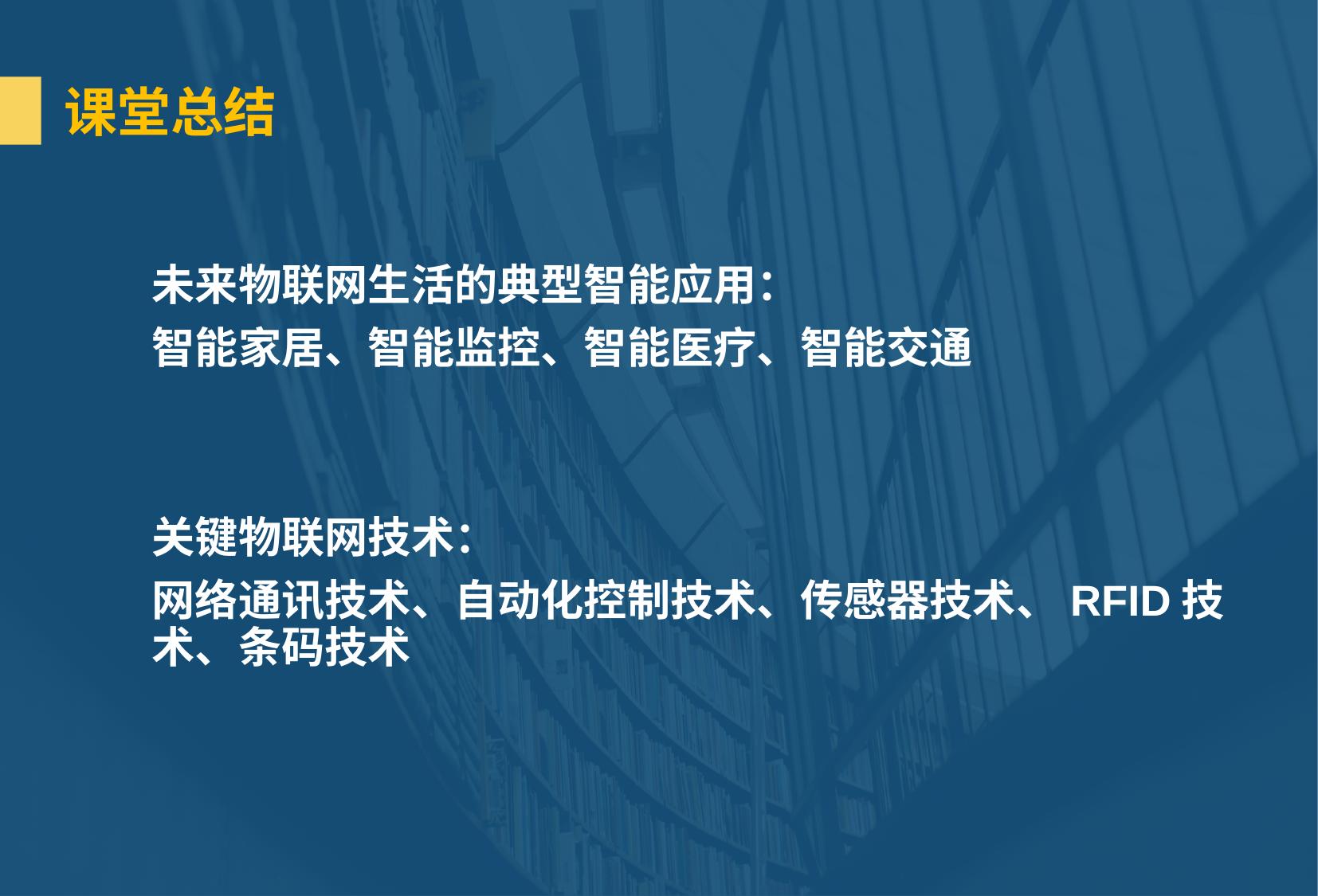

课堂总结
未来物联网生活的典型智能应用：
智能家居、智能监控、智能医疗、智能交通

关键物联网技术：
网络通讯技术、自动化控制技术、传感器技术、RFID技术、条码技术